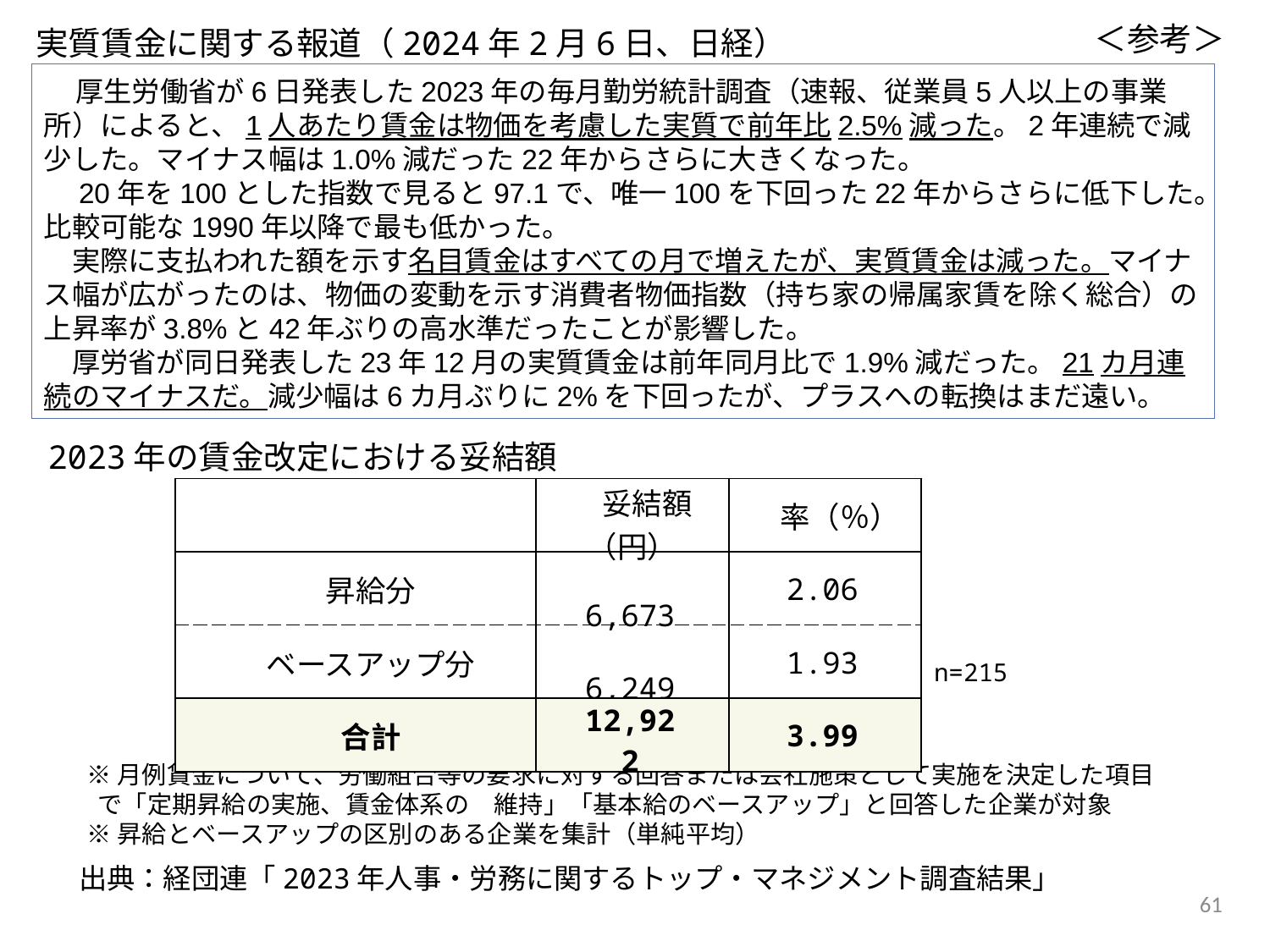

＜参考＞
実質賃金に関する報道（2024年2月6日、日経）
　厚生労働省が6日発表した2023年の毎月勤労統計調査（速報、従業員5人以上の事業所）によると、1人あたり賃金は物価を考慮した実質で前年比2.5%減った。2年連続で減少した。マイナス幅は1.0%減だった22年からさらに大きくなった。
　20年を100とした指数で見ると97.1で、唯一100を下回った22年からさらに低下した。比較可能な1990年以降で最も低かった。
　実際に支払われた額を示す名目賃金はすべての月で増えたが、実質賃金は減った。マイナス幅が広がったのは、物価の変動を示す消費者物価指数（持ち家の帰属家賃を除く総合）の上昇率が3.8%と42年ぶりの高水準だったことが影響した。
　厚労省が同日発表した23年12月の実質賃金は前年同月比で1.9%減だった。21カ月連続のマイナスだ。減少幅は6カ月ぶりに2%を下回ったが、プラスへの転換はまだ遠い。
2023年の賃金改定における妥結額
|  | 妥結額（円） | 率（％） |
| --- | --- | --- |
| 昇給分 | 6,673 | 2.06 |
| ベースアップ分 | 6,249 | 1.93 |
| 合計 | 12,922 | 3.99 |
n=215
※月例賃金について、労働組合等の要求に対する回答または会社施策として実施を決定した項目で「定期昇給の実施、賃金体系の　維持」「基本給のベースアップ」と回答した企業が対象
※昇給とベースアップの区別のある企業を集計（単純平均）
出典：経団連「2023年人事・労務に関するトップ・マネジメント調査結果」
61